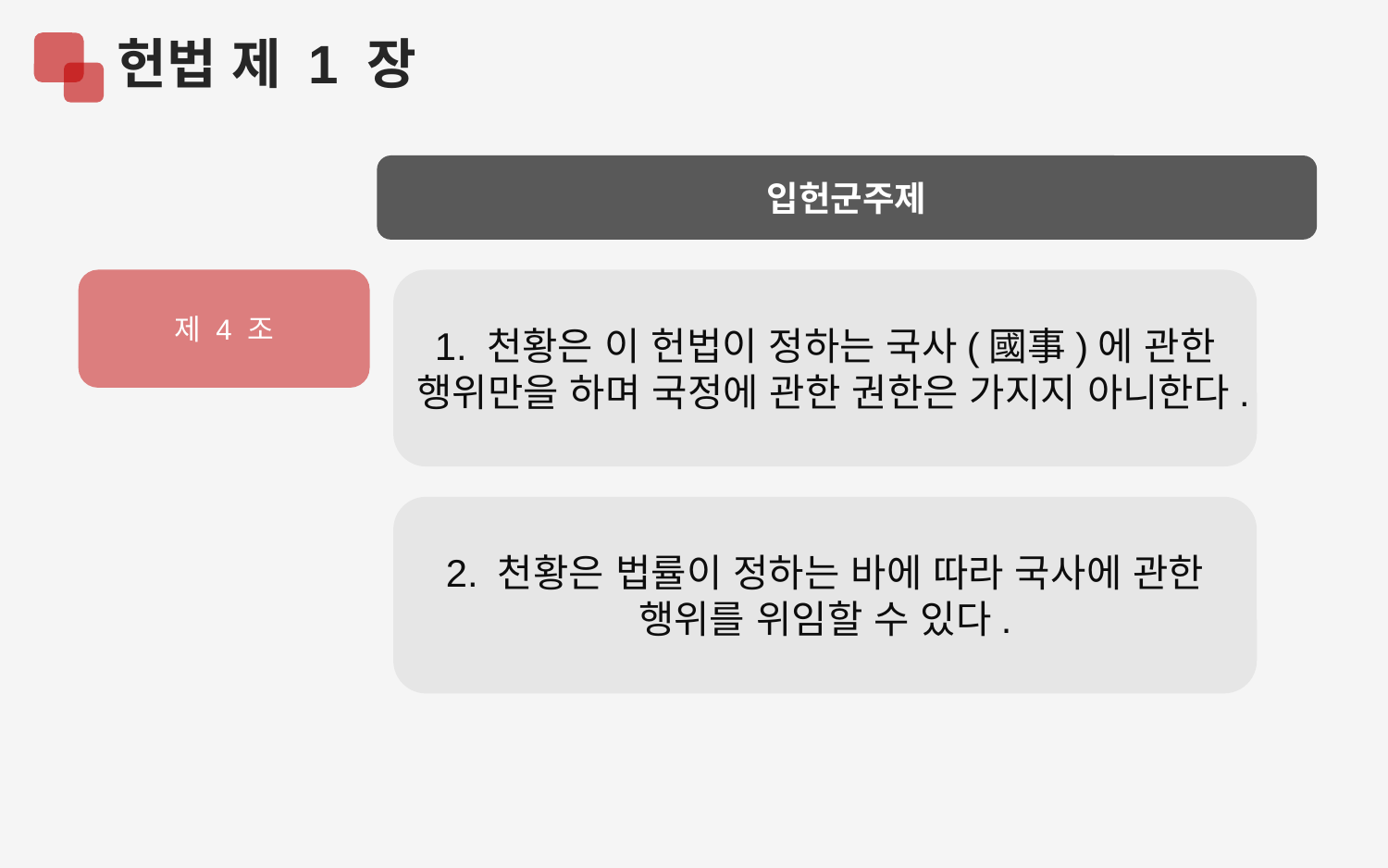

헌법 제 1 장

입헌군주제
제 4 조
1. 천황은 이 헌법이 정하는 국사(國事)에 관한 행위만을 하며 국정에 관한 권한은 가지지 아니한다.
2. 천황은 법률이 정하는 바에 따라 국사에 관한 행위를 위임할 수 있다.